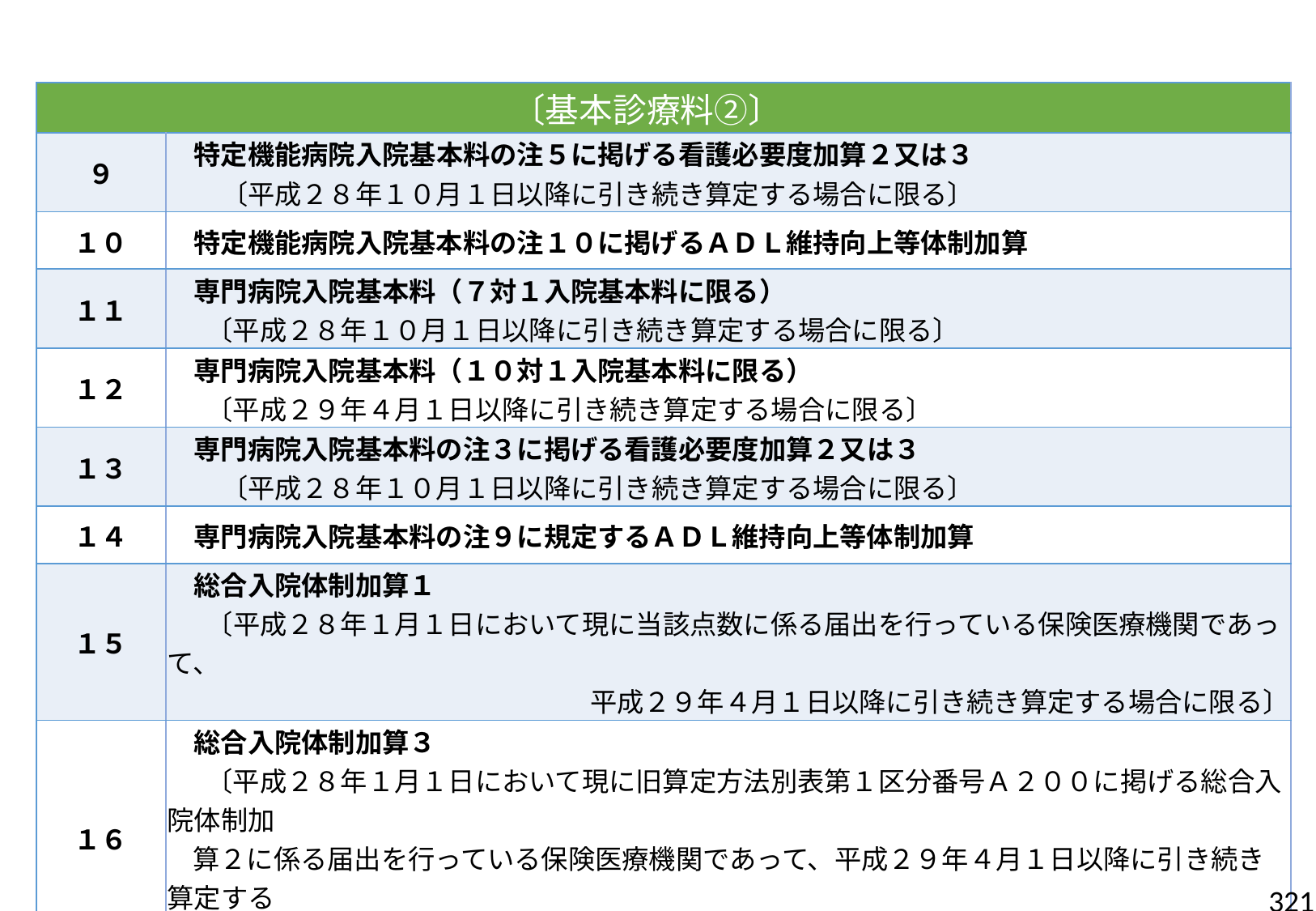

| 〔基本診療料②〕 |  |
| --- | --- |
| ９ | 特定機能病院入院基本料の注５に掲げる看護必要度加算２又は３ 　　〔平成２８年１０月１日以降に引き続き算定する場合に限る〕 |
| １０ | 特定機能病院入院基本料の注１０に掲げるＡＤＬ維持向上等体制加算 |
| １１ | 専門病院入院基本料（７対１入院基本料に限る） 　 〔平成２８年１０月１日以降に引き続き算定する場合に限る〕 |
| １２ | 専門病院入院基本料（１０対１入院基本料に限る） 　 〔平成２９年４月１日以降に引き続き算定する場合に限る〕 |
| １３ | 専門病院入院基本料の注３に掲げる看護必要度加算２又は３ 　　〔平成２８年１０月１日以降に引き続き算定する場合に限る〕 |
| １４ | 専門病院入院基本料の注９に規定するＡＤＬ維持向上等体制加算 |
| １５ | 総合入院体制加算１ 　 〔平成２８年１月１日において現に当該点数に係る届出を行っている保険医療機関であって、 平成２９年４月１日以降に引き続き算定する場合に限る〕 |
| １６ | 総合入院体制加算３ 　 〔平成２８年１月１日において現に旧算定方法別表第１区分番号Ａ２００に掲げる総合入院体制加 算２に係る届出を行っている保険医療機関であって、平成２９年４月１日以降に引き続き算定する 場合に限る〕 |
321